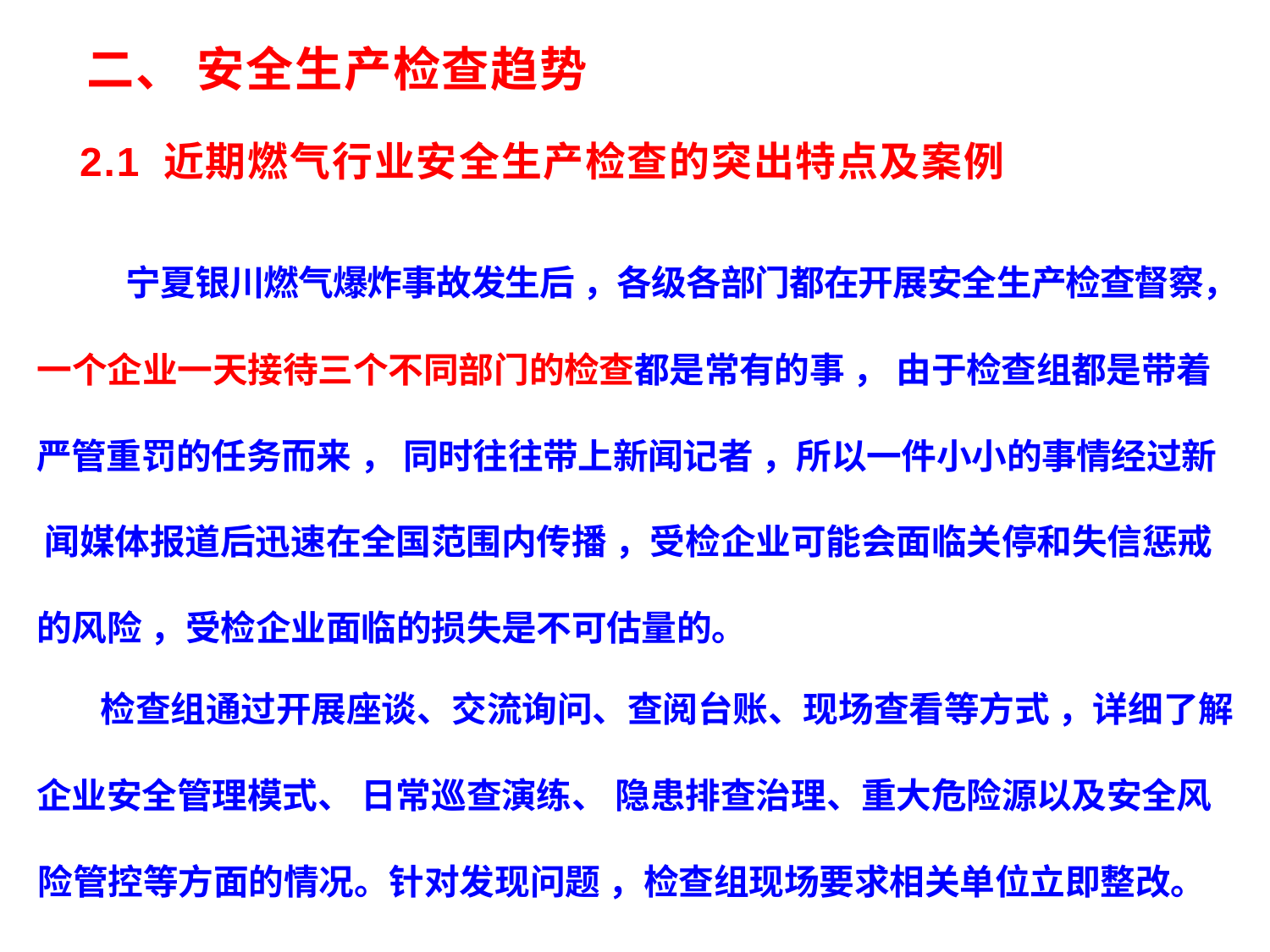

二、 安全生产检查趋势

2.1 近期燃气行业安全生产检查的突出特点及案例

宁夏银川燃气爆炸事故发生后 ，各级各部门都在开展安全生产检查督察，
一个企业一天接待三个不同部门的检查都是常有的事 ， 由于检查组都是带着    严管重罚的任务而来 ， 同时往往带上新闻记者 ，所以一件小小的事情经过新    闻媒体报道后迅速在全国范围内传播 ，受检企业可能会面临关停和失信惩戒    的风险 ，受检企业面临的损失是不可估量的。

检查组通过开展座谈、交流询问、查阅台账、现场查看等方式 ，详细了解
企业安全管理模式、 日常巡查演练、 隐患排查治理、重大危险源以及安全风    险管控等方面的情况。针对发现问题 ，检查组现场要求相关单位立即整改。